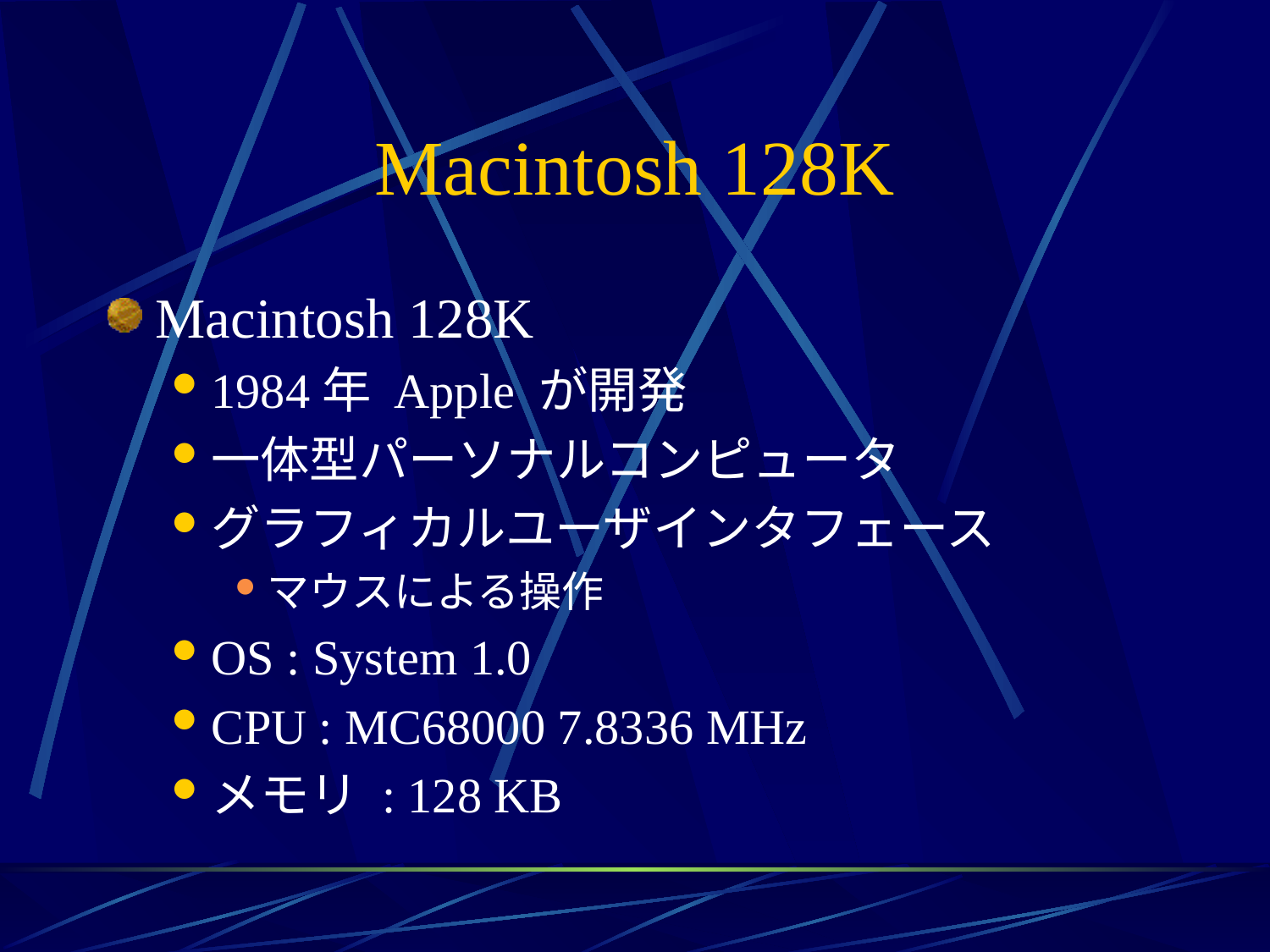

# Macintosh 128K
Macintosh 128K
1984年 Apple が開発
一体型パーソナルコンピュータ
グラフィカルユーザインタフェース
マウスによる操作
OS : System 1.0
CPU : MC68000 7.8336 MHz
メモリ : 128 KB